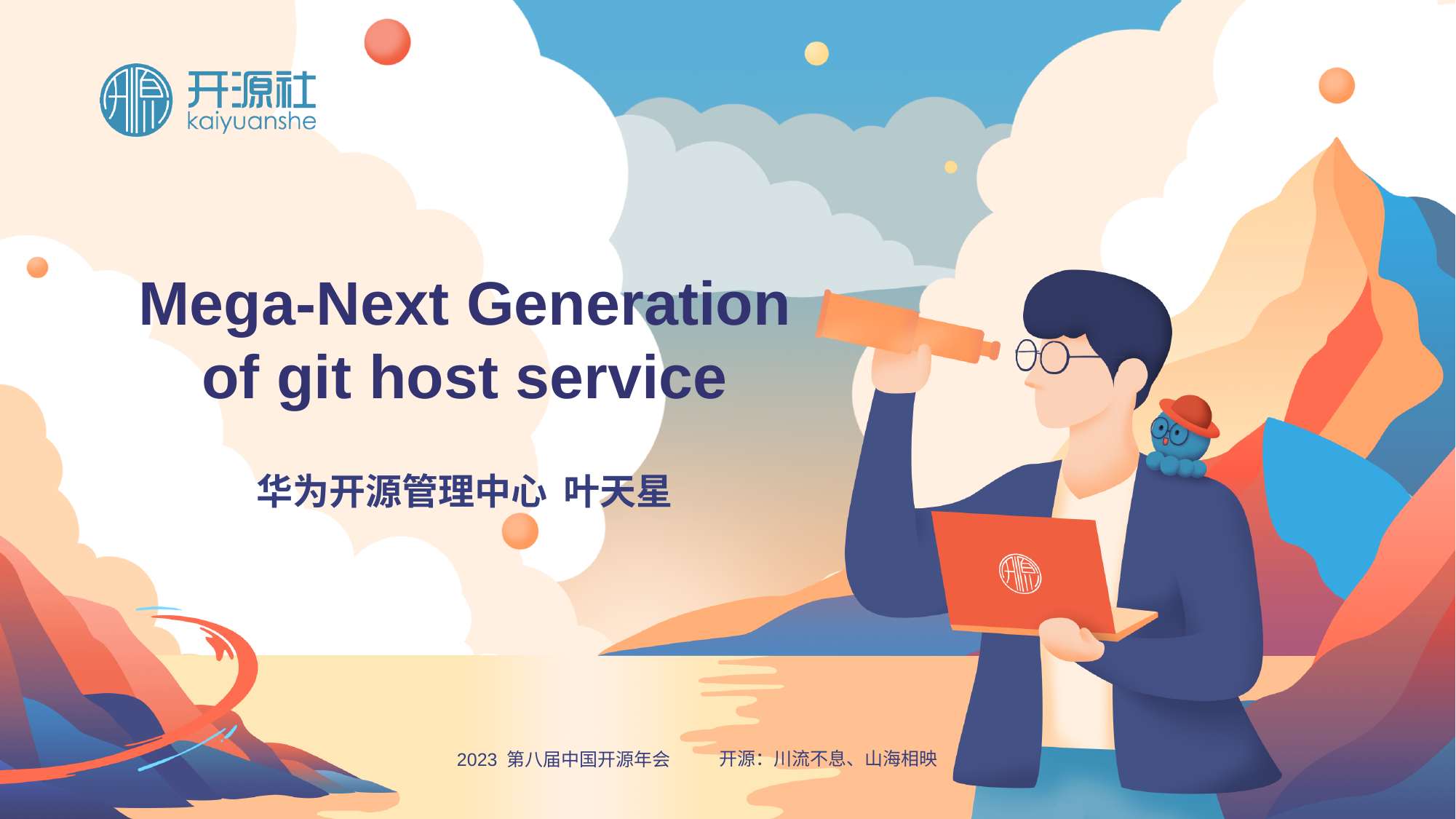

# Mega-Next Generation of git host service
 华为开源管理中心  叶天星